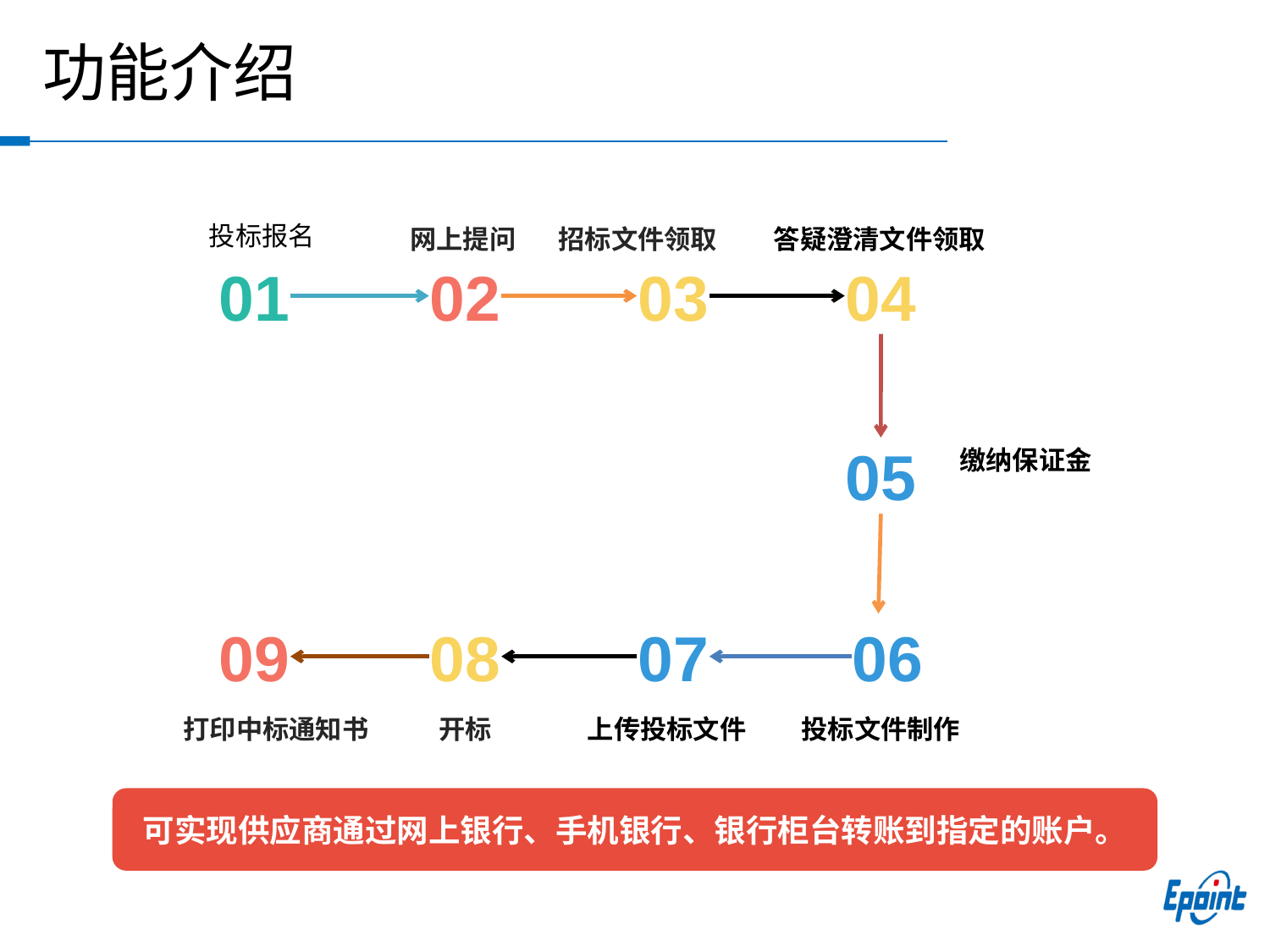

# 功能介绍
投标报名
答疑澄清文件领取
网上提问
01
02
03
09
08
07
打印中标通知书
开标
上传投标文件
可实现供应商通过网上银行、手机银行、银行柜台转账到指定的账户。
招标文件领取
04

05
缴纳保证金
06
投标文件制作